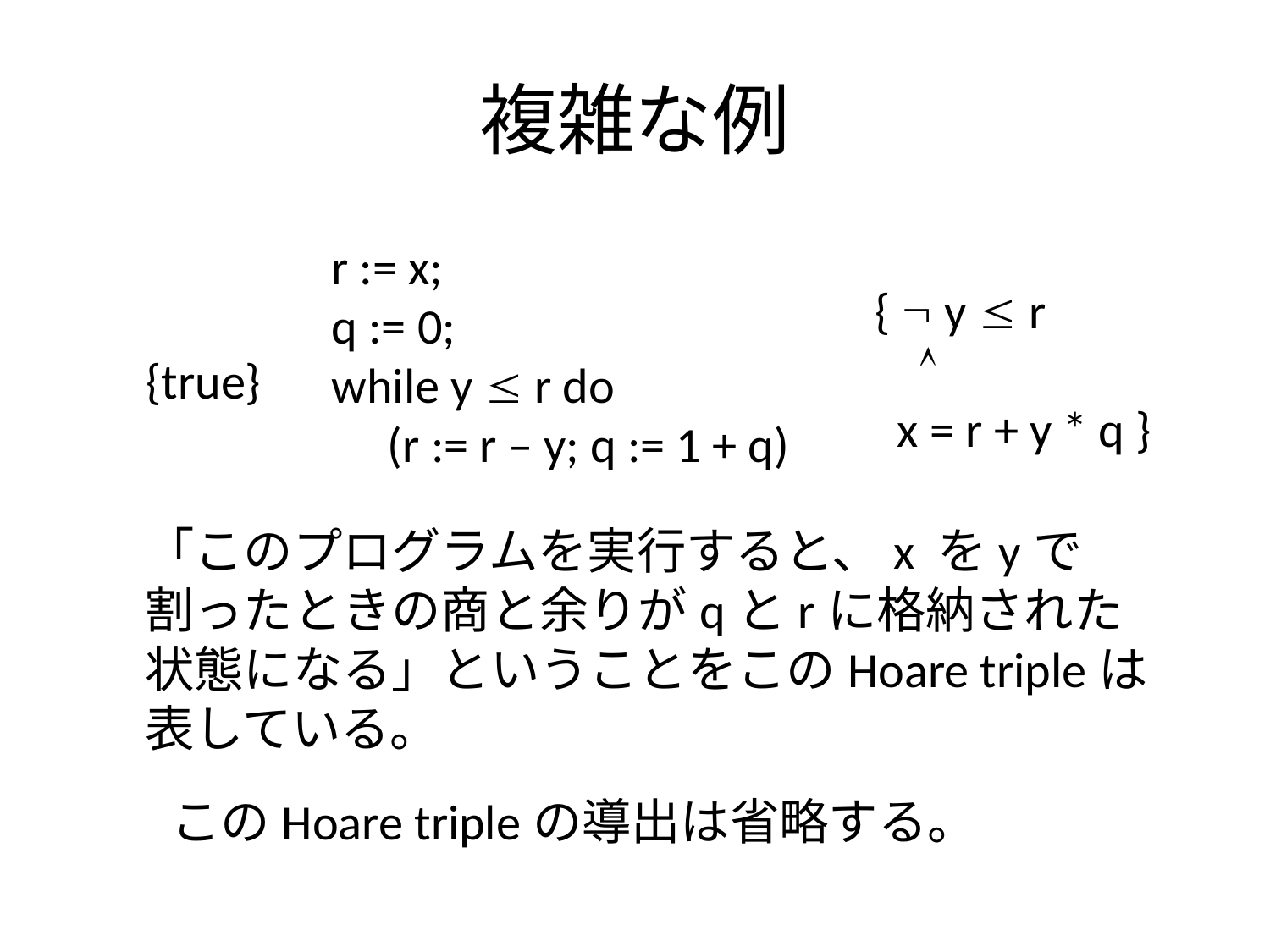

# 複雑な例
r := x;
q := 0;
while y ≤ r do
     (r := r – y; q := 1 + q)
{ ¬ y ≤ r
    ∧
  x = r + y * q }
{true}
「このプログラムを実行すると、x をyで割ったときの商と余りがqとrに格納された状態になる」ということをこのHoare tripleは表している。
このHoare tripleの導出は省略する。